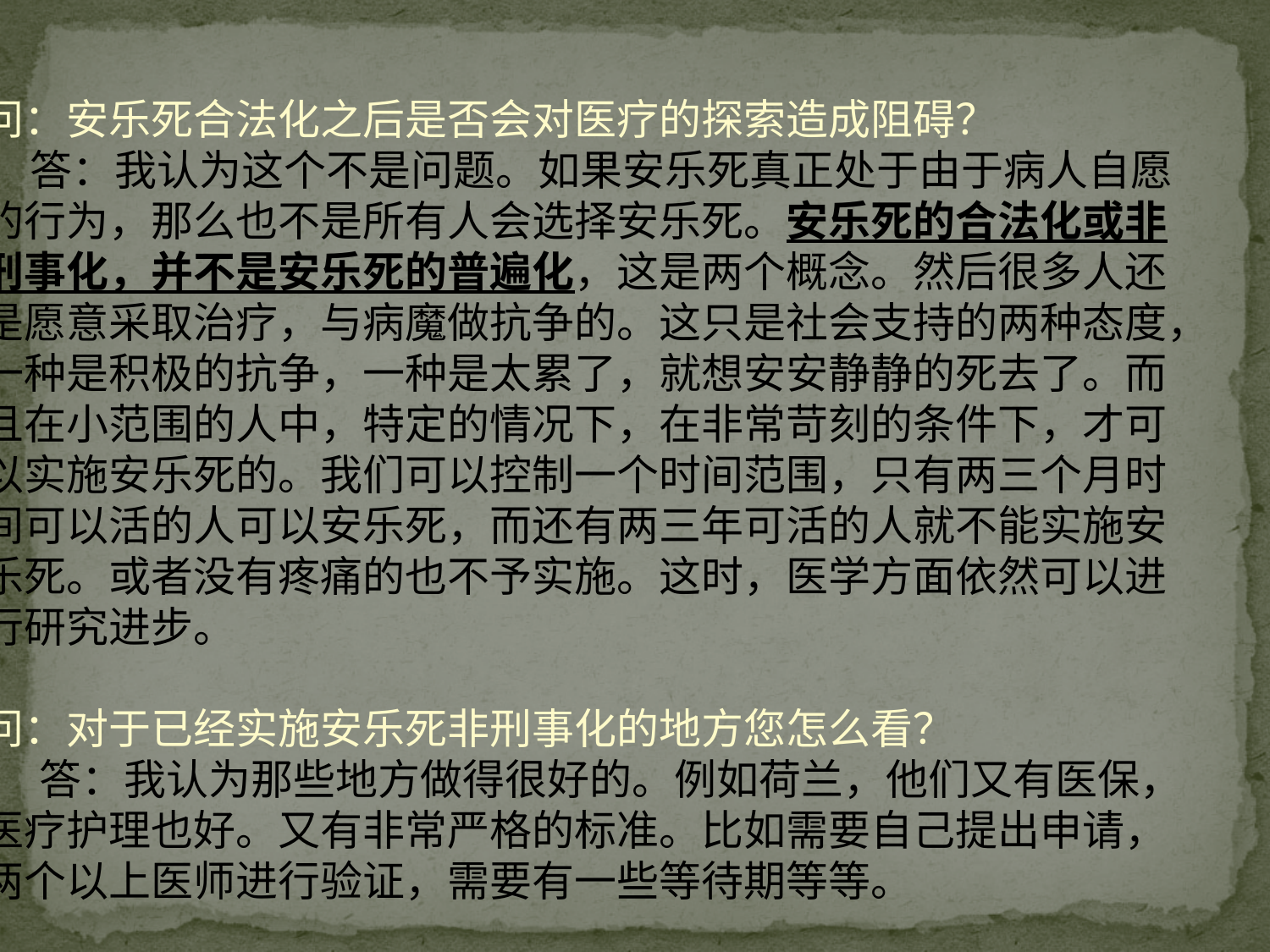

问：安乐死合法化之后是否会对医疗的探索造成阻碍？
    答：我认为这个不是问题。如果安乐死真正处于由于病人自愿
的行为，那么也不是所有人会选择安乐死。安乐死的合法化或非
刑事化，并不是安乐死的普遍化，这是两个概念。然后很多人还
是愿意采取治疗，与病魔做抗争的。这只是社会支持的两种态度，
一种是积极的抗争，一种是太累了，就想安安静静的死去了。而
且在小范围的人中，特定的情况下，在非常苛刻的条件下，才可
以实施安乐死的。我们可以控制一个时间范围，只有两三个月时
间可以活的人可以安乐死，而还有两三年可活的人就不能实施安
乐死。或者没有疼痛的也不予实施。这时，医学方面依然可以进
行研究进步。

问：对于已经实施安乐死非刑事化的地方您怎么看？
     答：我认为那些地方做得很好的。例如荷兰，他们又有医保，
医疗护理也好。又有非常严格的标准。比如需要自己提出申请，
两个以上医师进行验证，需要有一些等待期等等。